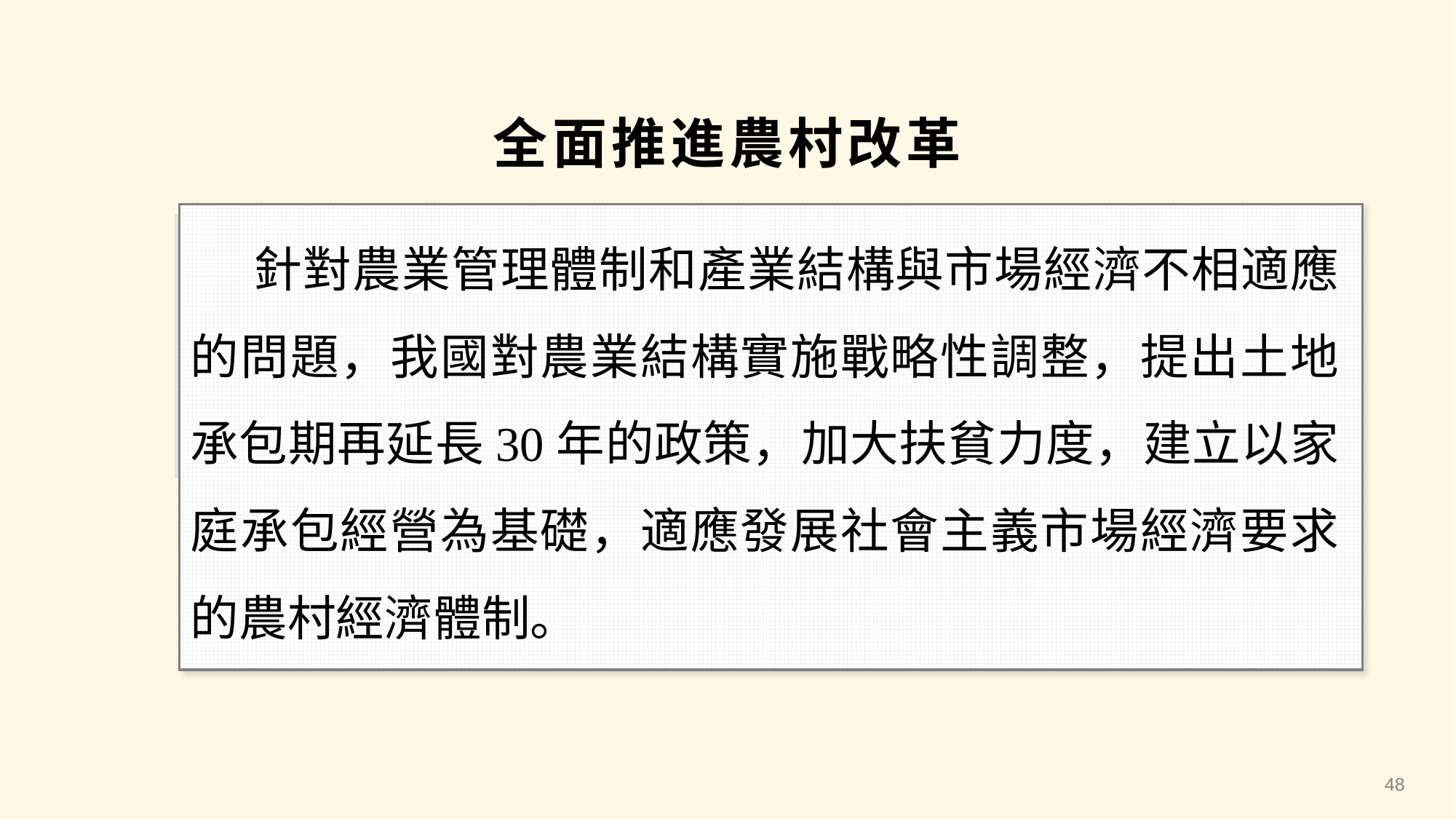

全面推進農村改革

      針對農業管理體制和產業結構與市場經濟不相適應的問題，我國對農業結構實施戰略性調整，提出土地承包期再延長30年的政策，加大扶貧力度，建立以家庭承包經營為基礎，適應發展社會主義市場經濟要求的農村經濟體制。